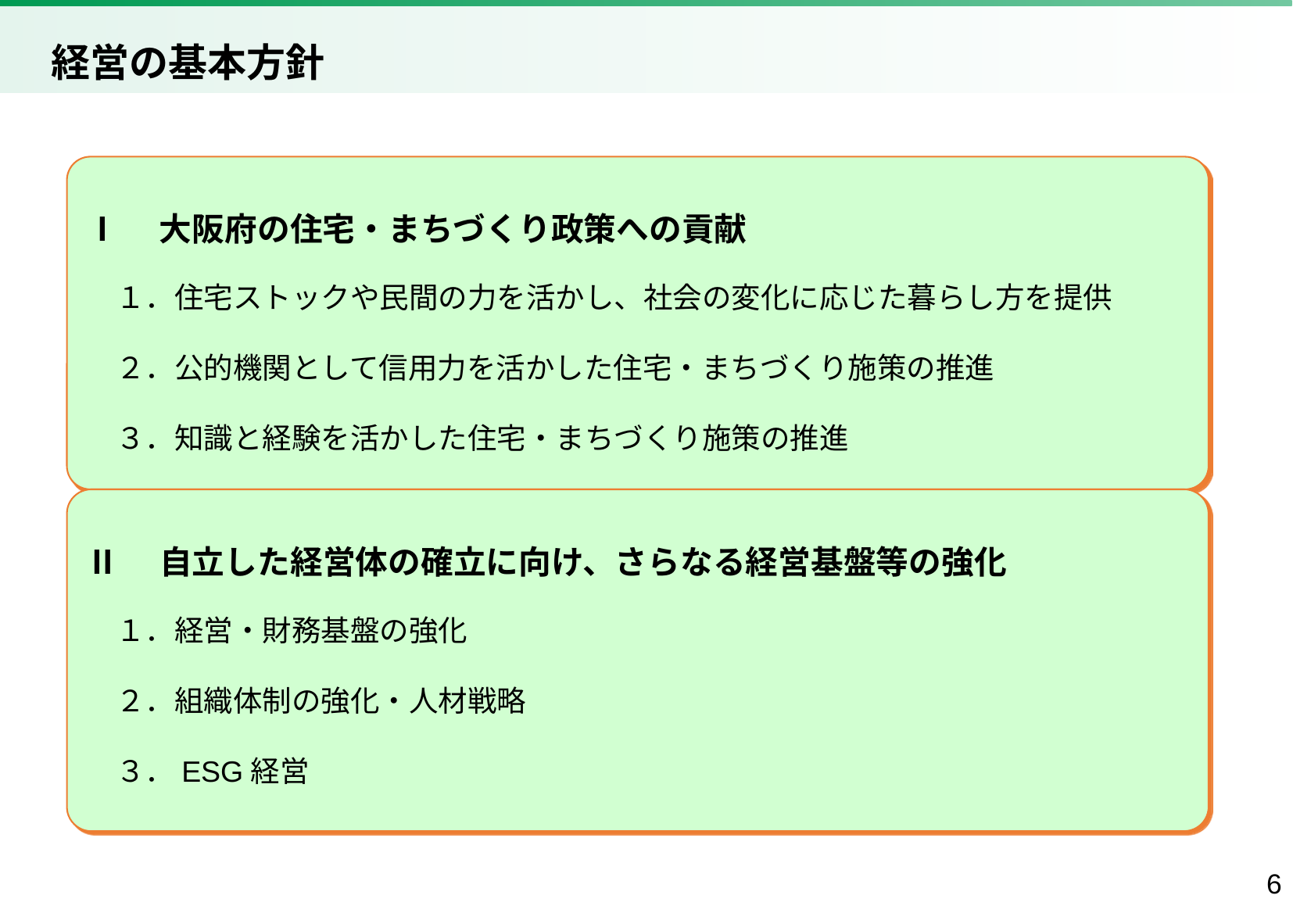

経営の基本方針

Ⅰ　大阪府の住宅・まちづくり政策への貢献

　１．住宅ストックや民間の力を活かし、社会の変化に応じた暮らし方を提供

　２．公的機関として信用力を活かした住宅・まちづくり施策の推進

　３．知識と経験を活かした住宅・まちづくり施策の推進

Ⅱ　自立した経営体の確立に向け、さらなる経営基盤等の強化

　１．経営・財務基盤の強化

　２．組織体制の強化・人材戦略

　３．ESG経営
6